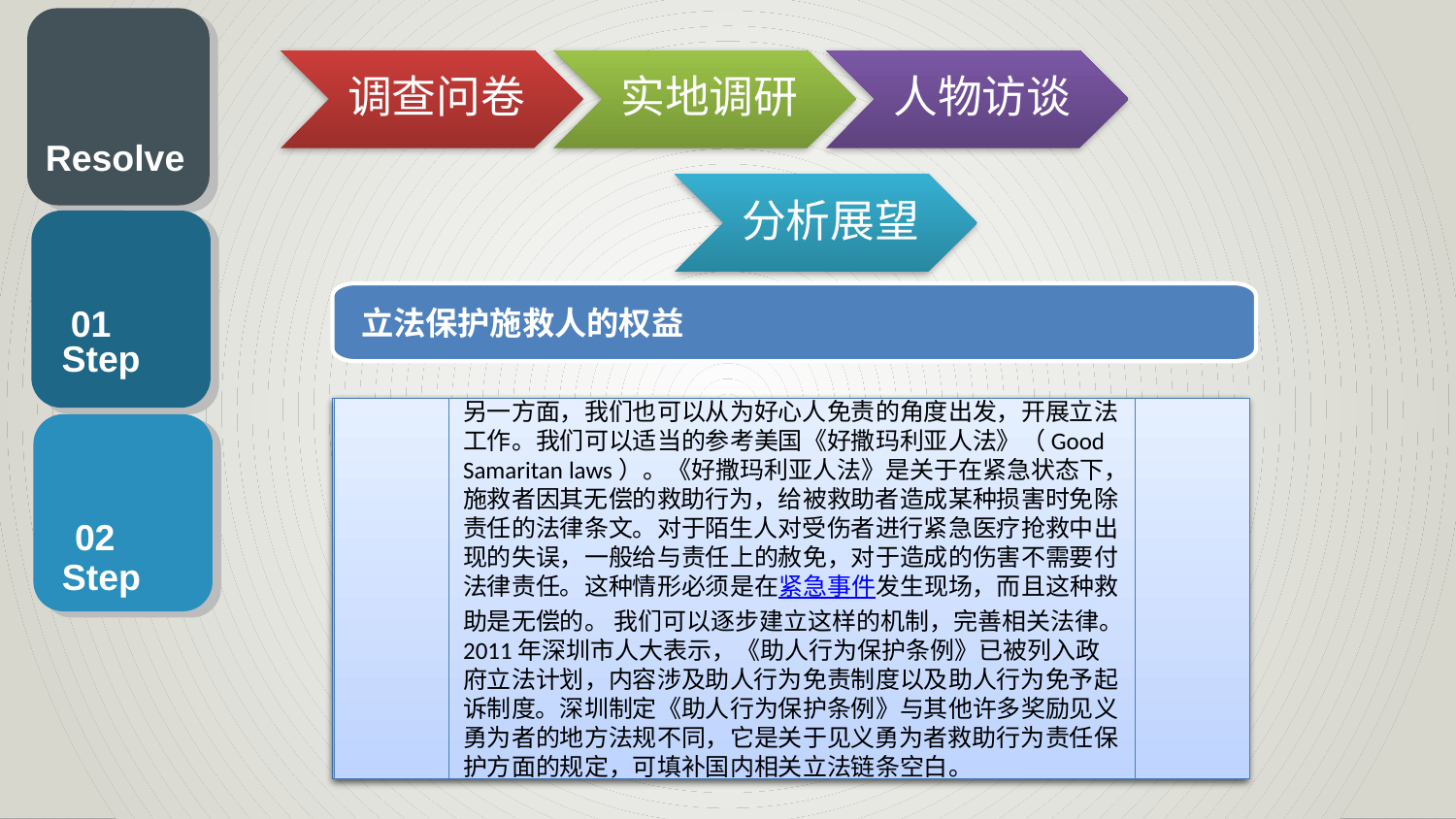

Resolve
调查问卷
实地调研
人物访谈
分析展望

01

Step
立法保护施救人的权益
之前我们也已经提到，要想在短时间内改善现状，最直接有效的方法就是立法。
从两个角度立法：①立法对讹人老人实行惩罚
②立法保护助人为乐者，免除施救责任
我们可以从很多其讹人案例中发现，即使最后老人被定为恶意欺诈，驳回索赔要求，也没有其他法律来惩罚这种行为。我们也可以认为，这种法律的空缺也是助长此类风气的重要原因。没有强有力的惩罚，摔倒老人讹诈好心人的结果只有骗到钱和没骗到钱两种，老人并不会有所损失，这也是一起起相似案例接连发生的原因。
立法对讹人老人实行惩罚也许是对这种问题最直接的一种解决方法，但是具体的条款应该如何设立，标准应该如何制定都还需要探讨。
另一方面，我们也可以从为好心人免责的角度出发，开展立法工作。我们可以适当的参考美国《好撒玛利亚人法》（Good Samaritan laws）。《好撒玛利亚人法》是关于在紧急状态下，施救者因其无偿的救助行为，给被救助者造成某种损害时免除责任的法律条文。对于陌生人对受伤者进行紧急医疗抢救中出现的失误，一般给与责任上的赦免，对于造成的伤害不需要付法律责任。这种情形必须是在紧急事件发生现场，而且这种救助是无偿的。 我们可以逐步建立这样的机制，完善相关法律。
2011年深圳市人大表示，《助人行为保护条例》已被列入政府立法计划，内容涉及助人行为免责制度以及助人行为免予起诉制度。深圳制定《助人行为保护条例》与其他许多奖励见义勇为者的地方法规不同，它是关于见义勇为者救助行为责任保护方面的规定，可填补国内相关立法链条空白。

02
  Step

03
  Step